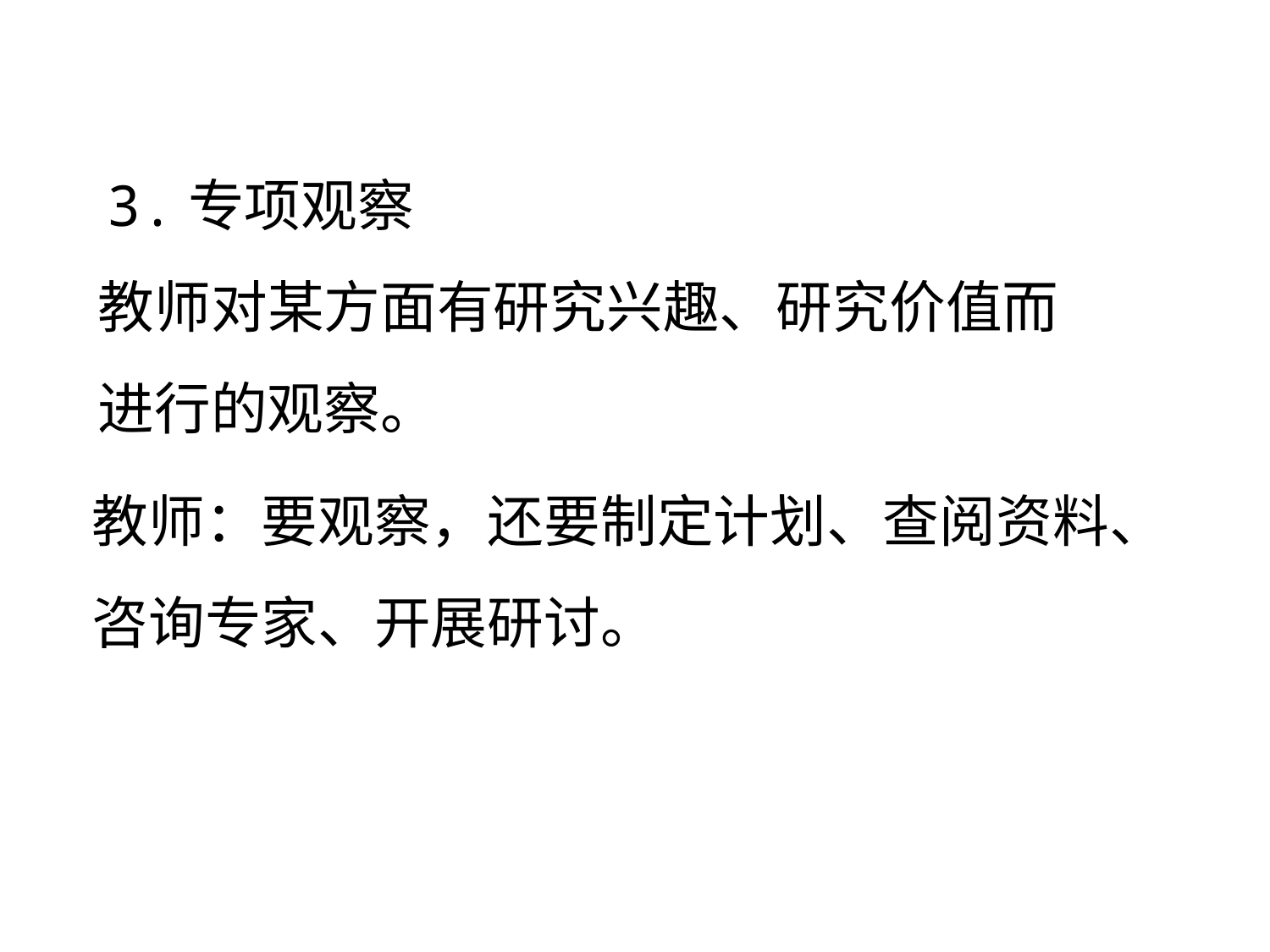

3.专项观察 
教师对某方面有研究兴趣、研究价值而进行的观察。
教师：要观察，还要制定计划、查阅资料、咨询专家、开展研讨。